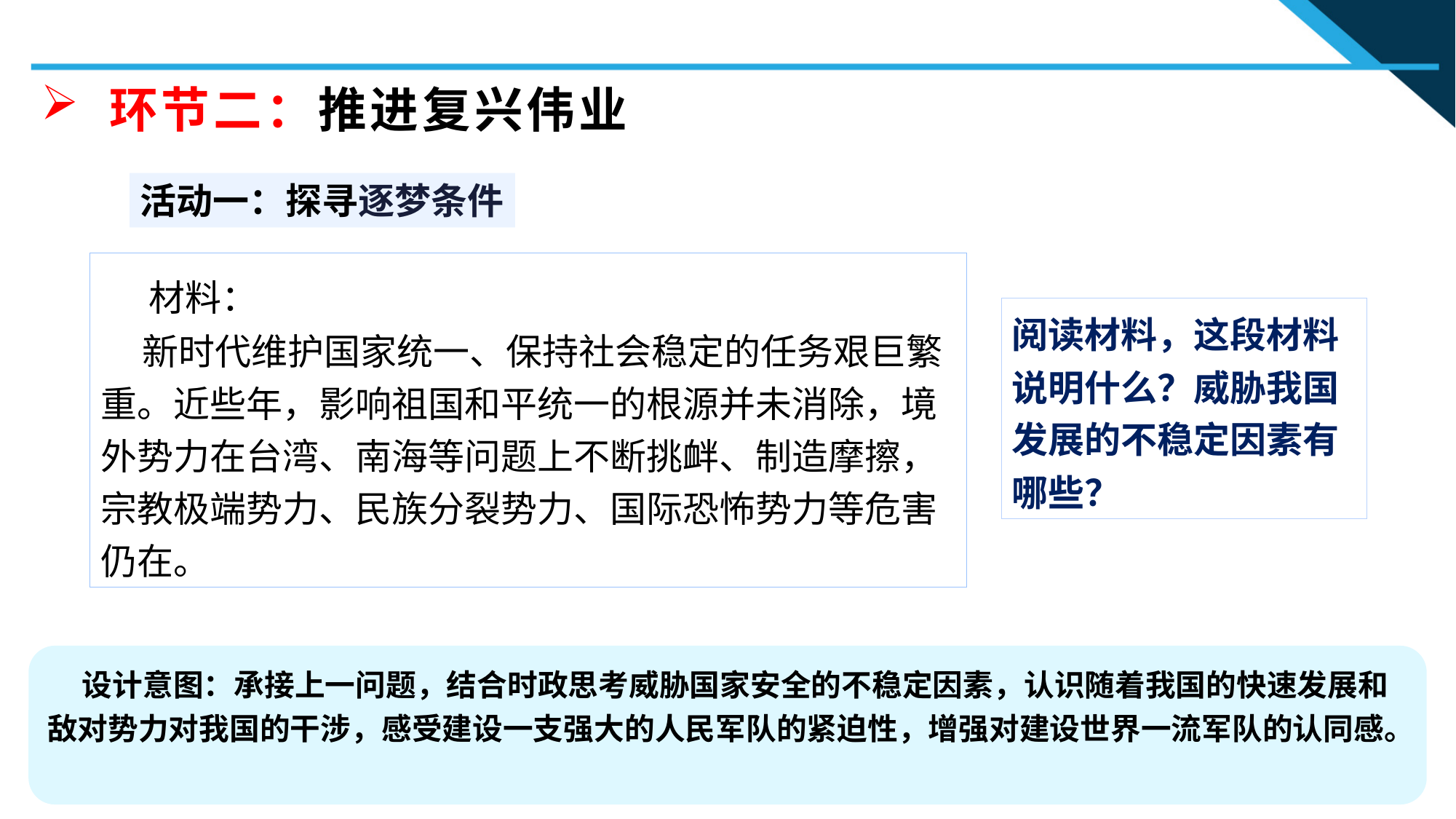

环节二：推进复兴伟业
活动一：探寻逐梦条件
    材料：
    新时代维护国家统一、保持社会稳定的任务艰巨繁重。近些年，影响祖国和平统一的根源并未消除，境外势力在台湾、南海等问题上不断挑衅、制造摩擦，宗教极端势力、民族分裂势力、国际恐怖势力等危害仍在。
阅读材料，这段材料说明什么？威胁我国发展的不稳定因素有哪些？
    设计意图：承接上一问题，结合时政思考威胁国家安全的不稳定因素，认识随着我国的快速发展和敌对势力对我国的干涉，感受建设一支强大的人民军队的紧迫性，增强对建设世界一流军队的认同感。